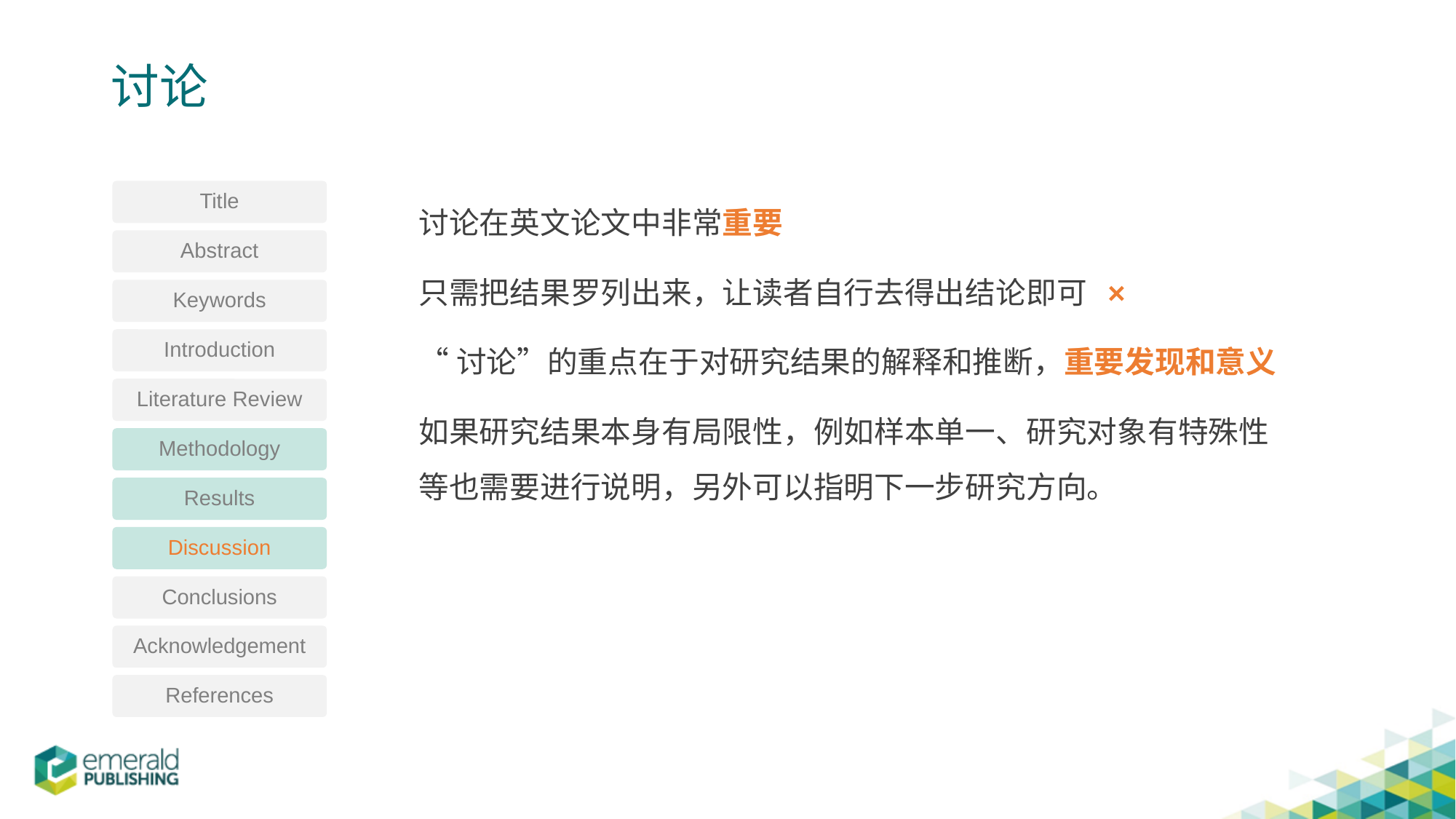

# 讨论
讨论在英文论文中非常重要
只需把结果罗列出来，让读者自行去得出结论即可  ×
“讨论”的重点在于对研究结果的解释和推断，重要发现和意义
如果研究结果本身有局限性，例如样本单一、研究对象有特殊性等也需要进行说明，另外可以指明下一步研究方向。

Title

Abstract

Keywords

Introduction

Literature Review

Methodology

Results

Discussion

Conclusions

Acknowledgement

References